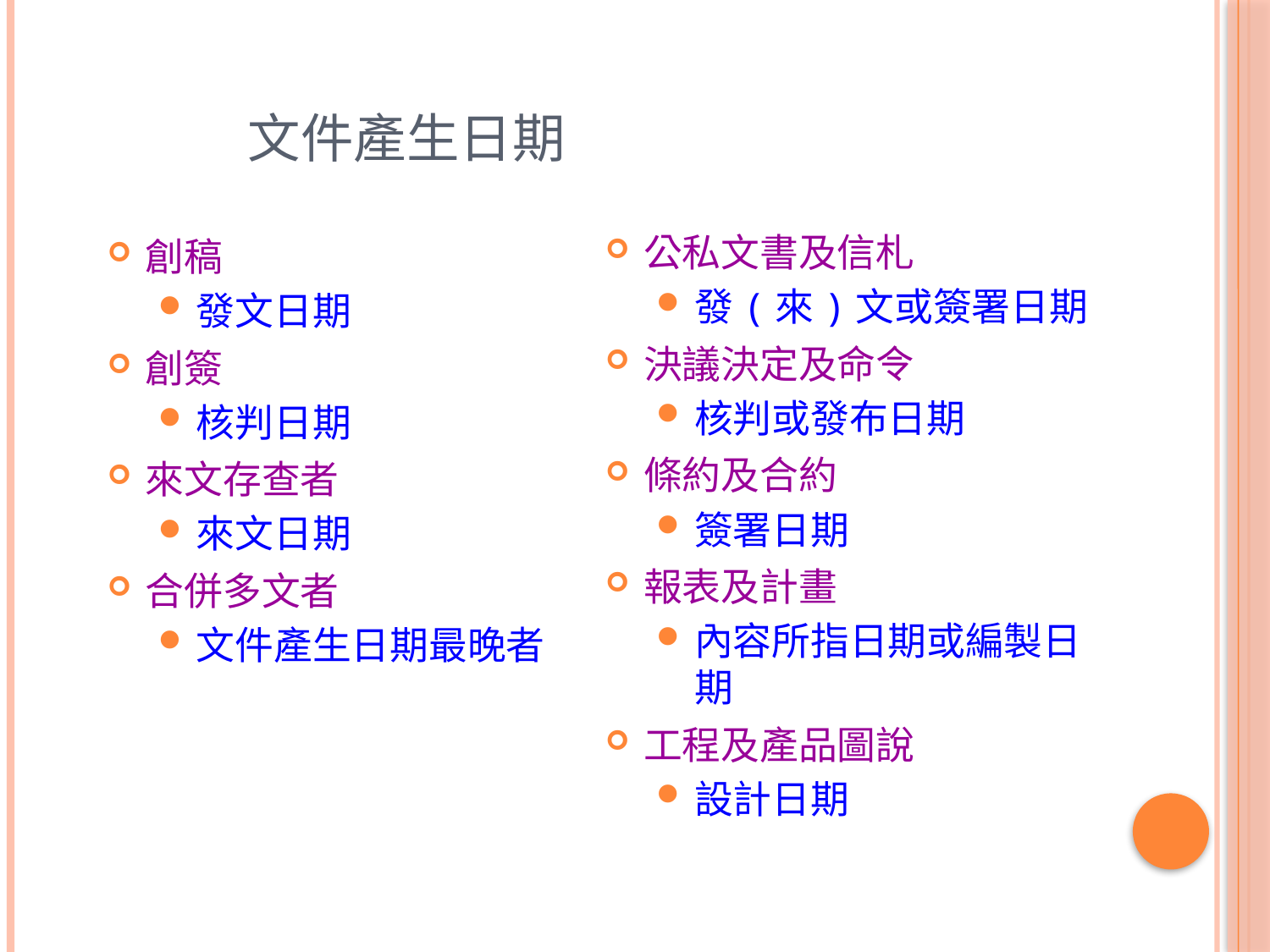

# 文件產生日期
公私文書及信札
發(來)文或簽署日期
決議決定及命令
核判或發布日期
條約及合約
簽署日期
報表及計畫
內容所指日期或編製日期
工程及產品圖說
設計日期

創稿
發文日期
創簽
核判日期
來文存查者
來文日期
合併多文者
文件產生日期最晚者